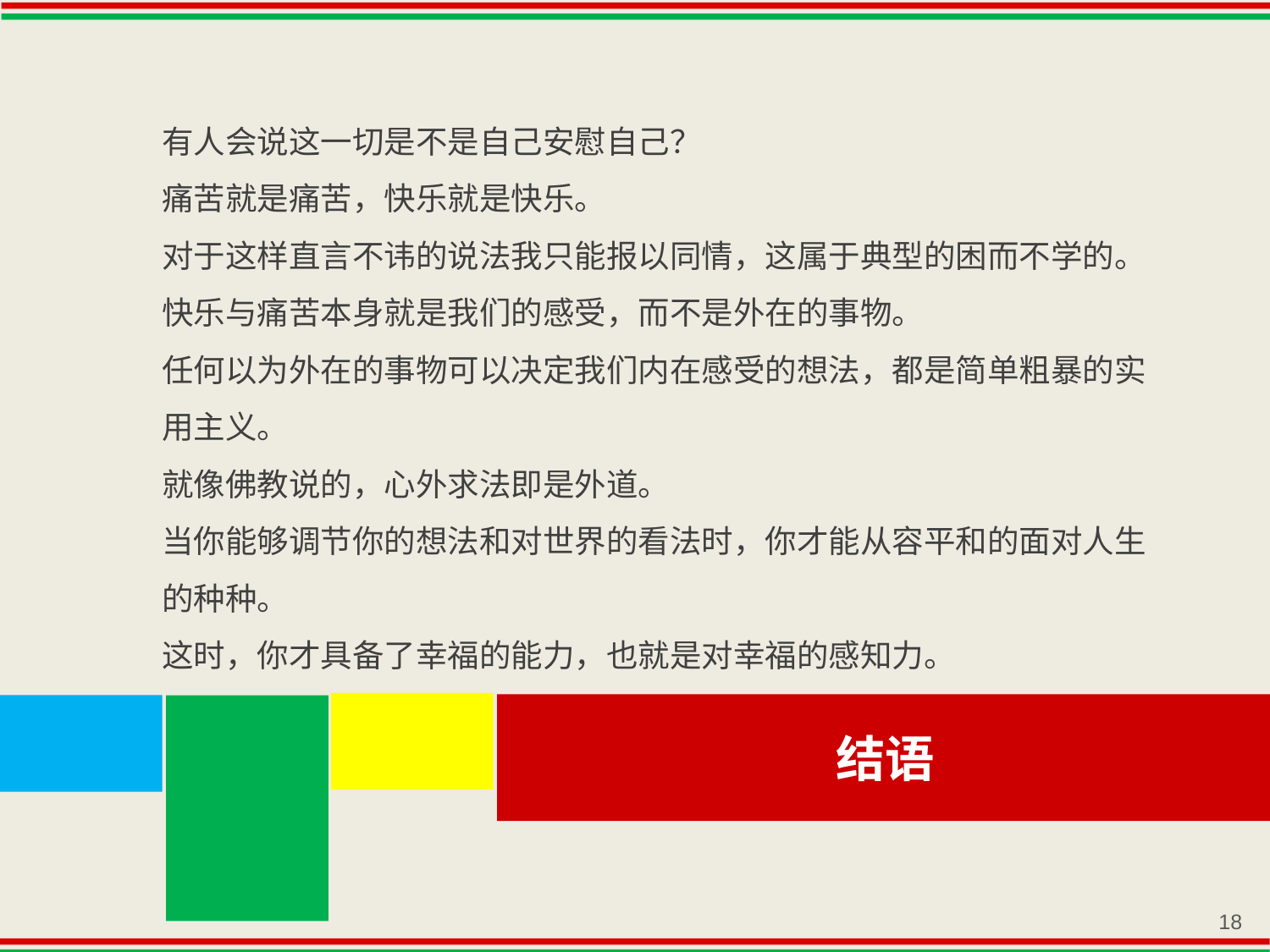

有人会说这一切是不是自己安慰自己？
痛苦就是痛苦，快乐就是快乐。
对于这样直言不讳的说法我只能报以同情，这属于典型的困而不学的。
快乐与痛苦本身就是我们的感受，而不是外在的事物。
任何以为外在的事物可以决定我们内在感受的想法，都是简单粗暴的实用主义。
就像佛教说的，心外求法即是外道。
当你能够调节你的想法和对世界的看法时，你才能从容平和的面对人生的种种。
这时，你才具备了幸福的能力，也就是对幸福的感知力。

结语

18